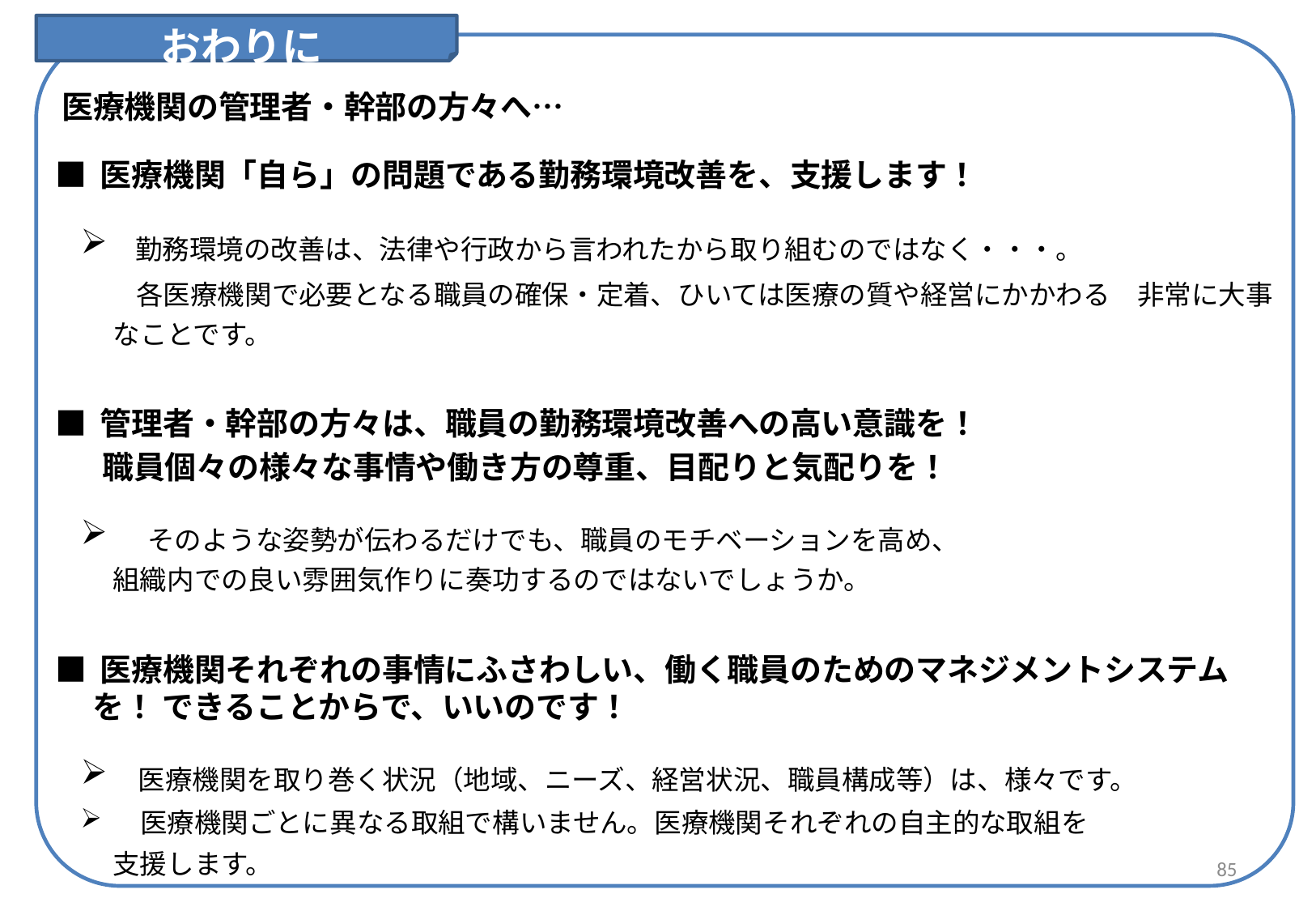

おわりに

 医療機関の管理者・幹部の方々へ…

 ■ 医療機関「自ら」の問題である勤務環境改善を、支援します！

  勤務環境の改善は、法律や行政から言われたから取り組むのではなく・・・。
各医療機関で必要となる職員の確保・定着、ひいては医療の質や経営にかかわる　非常に大事なことです。

 ■ 管理者・幹部の方々は、職員の勤務環境改善への高い意識を！
職員個々の様々な事情や働き方の尊重、目配りと気配りを！

　そのような姿勢が伝わるだけでも、職員のモチベーションを高め、
組織内での良い雰囲気作りに奏功するのではないでしょうか。

 ■ 医療機関それぞれの事情にふさわしい、働く職員のためのマネジメントシステムを！ できることからで、いいのです！

　医療機関を取り巻く状況（地域、ニーズ、経営状況、職員構成等）は、様々です。
　医療機関ごとに異なる取組で構いません。医療機関それぞれの自主的な取組を
支援します。
85